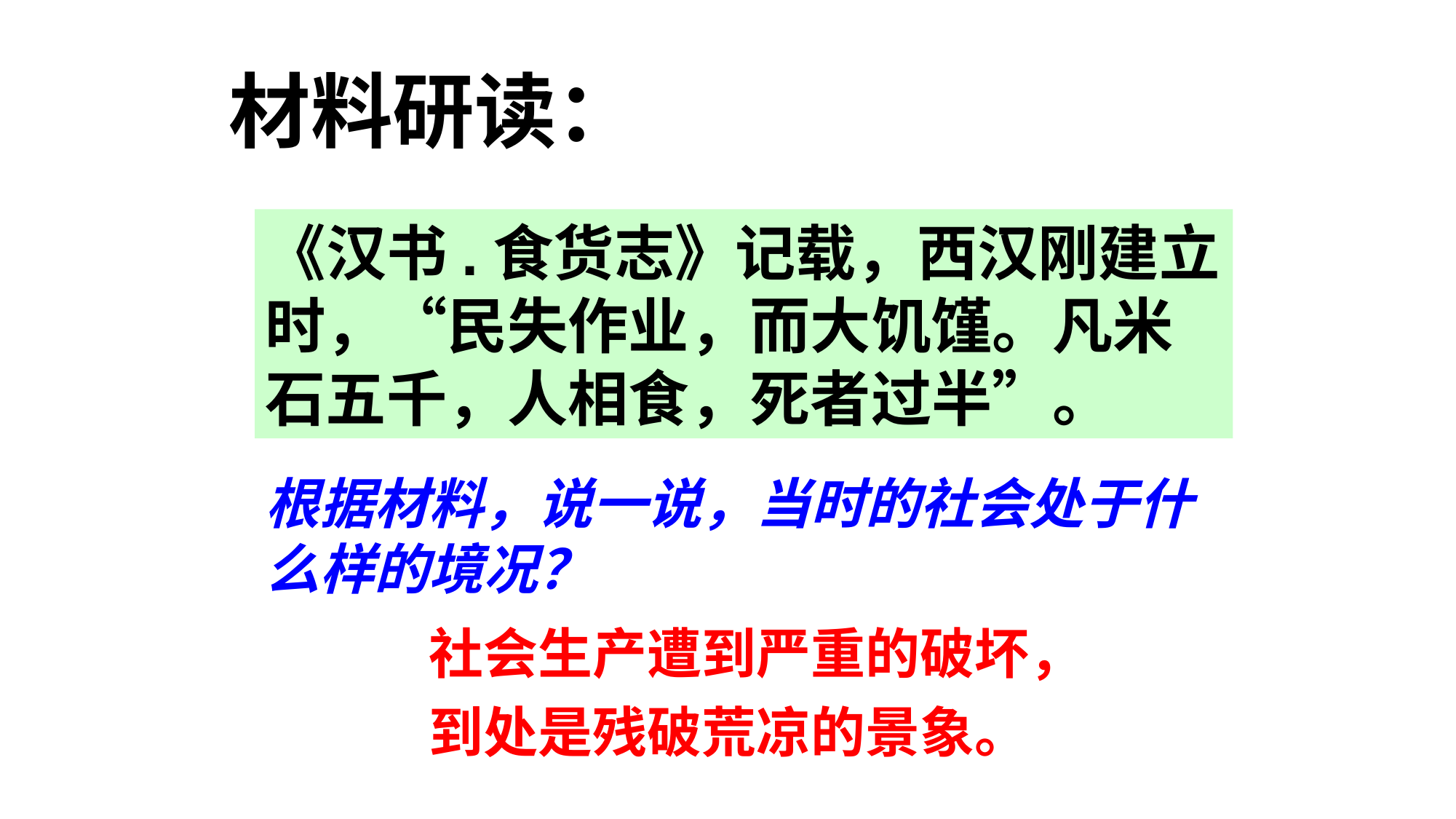

材料研读：
《汉书.食货志》记载，西汉刚建立时，“民失作业，而大饥馑。凡米石五千，人相食，死者过半”。
根据材料，说一说，当时的社会处于什么样的境况？
社会生产遭到严重的破坏，到处是残破荒凉的景象。